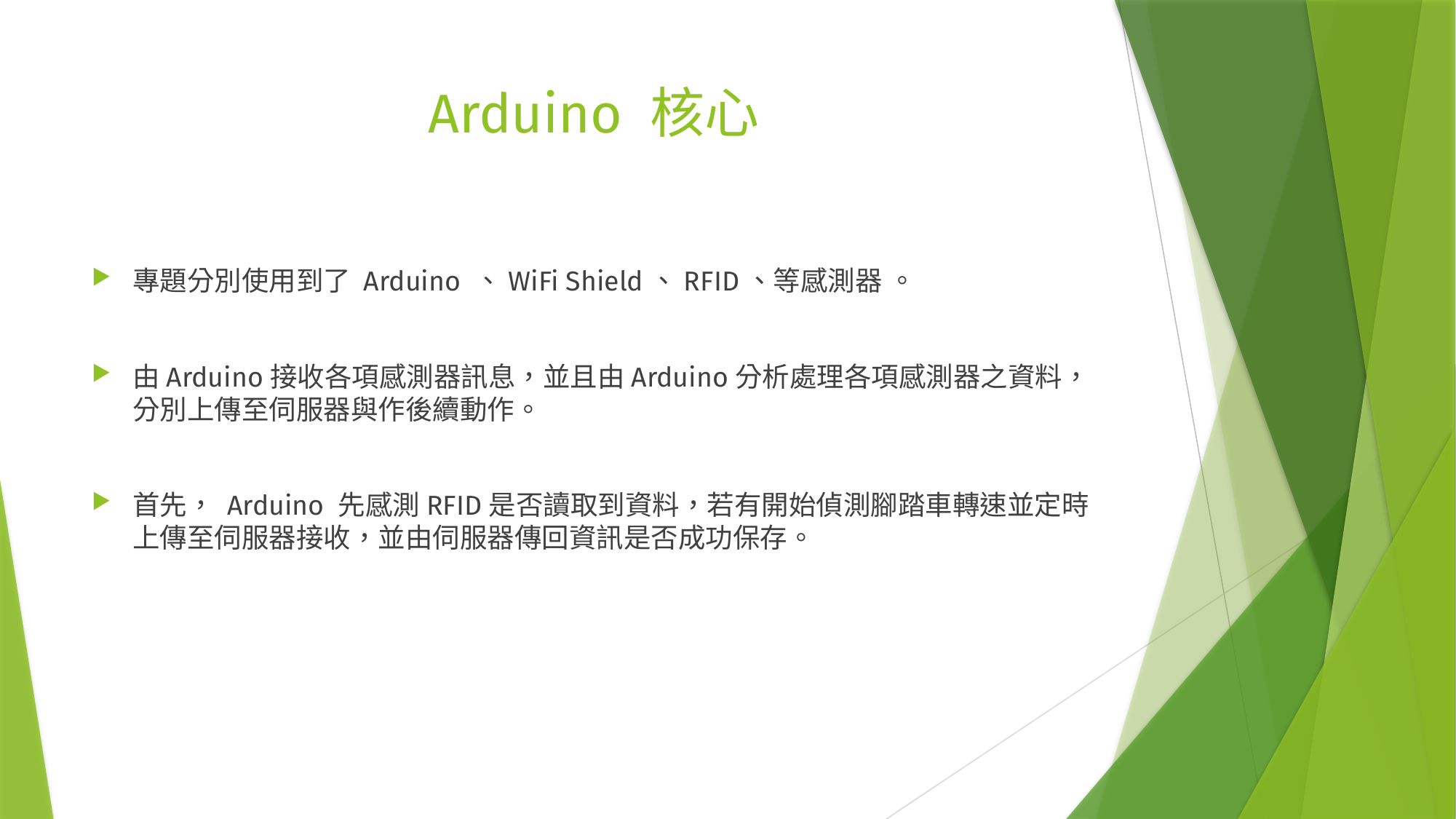

# Arduino 核心
專題分別使用到了 Arduino 、WiFi Shield、RFID、等感測器 。

由Arduino接收各項感測器訊息，並且由Arduino分析處理各項感測器之資料，分別上傳至伺服器與作後續動作。

首先， Arduino 先感測RFID是否讀取到資料，若有開始偵測腳踏車轉速並定時上傳至伺服器接收，並由伺服器傳回資訊是否成功保存。